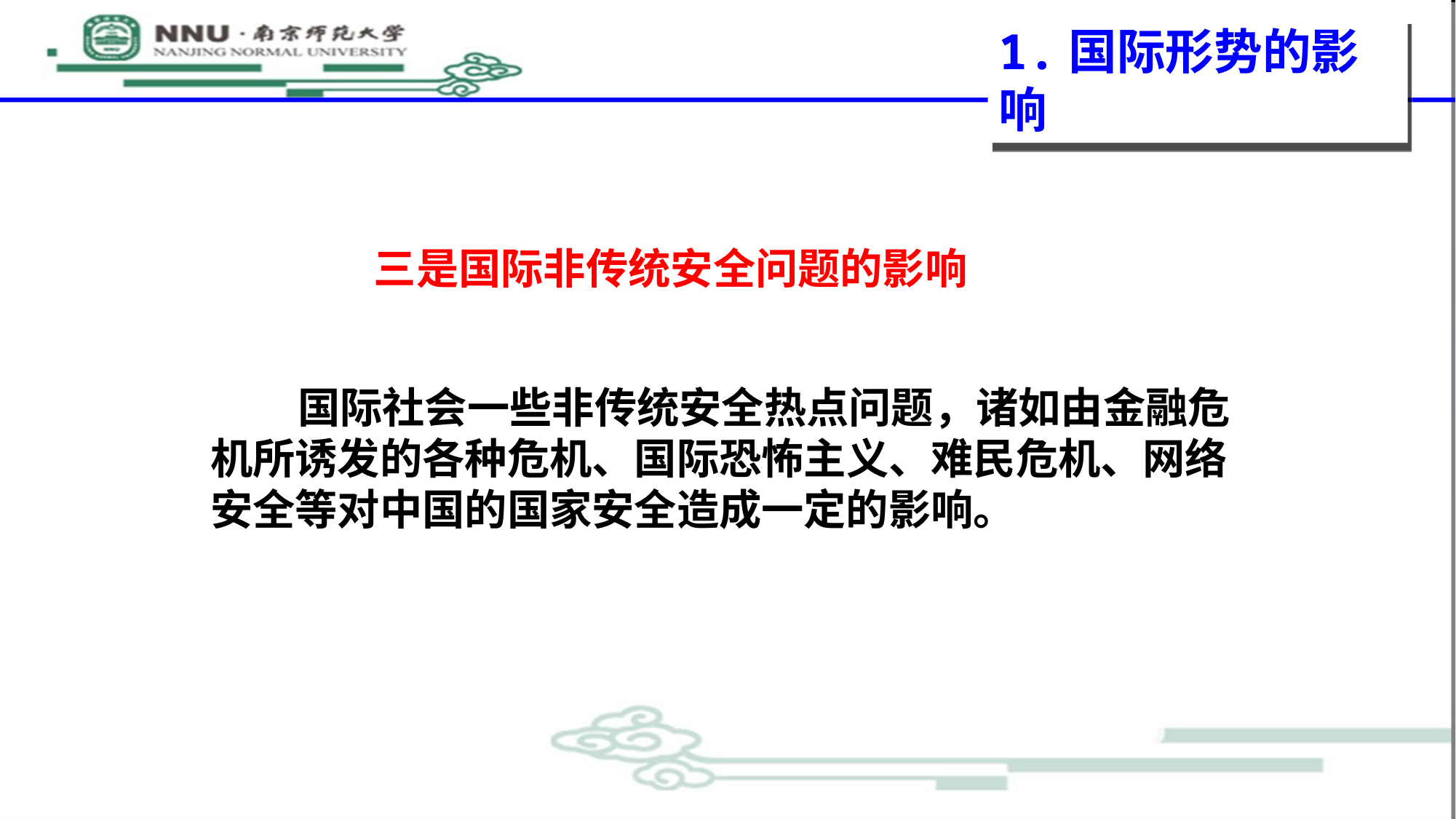

1.国际形势的影响
    三是国际非传统安全问题的影响
        国际社会一些非传统安全热点问题，诸如由金融危机所诱发的各种危机、国际恐怖主义、难民危机、网络安全等对中国的国家安全造成一定的影响。